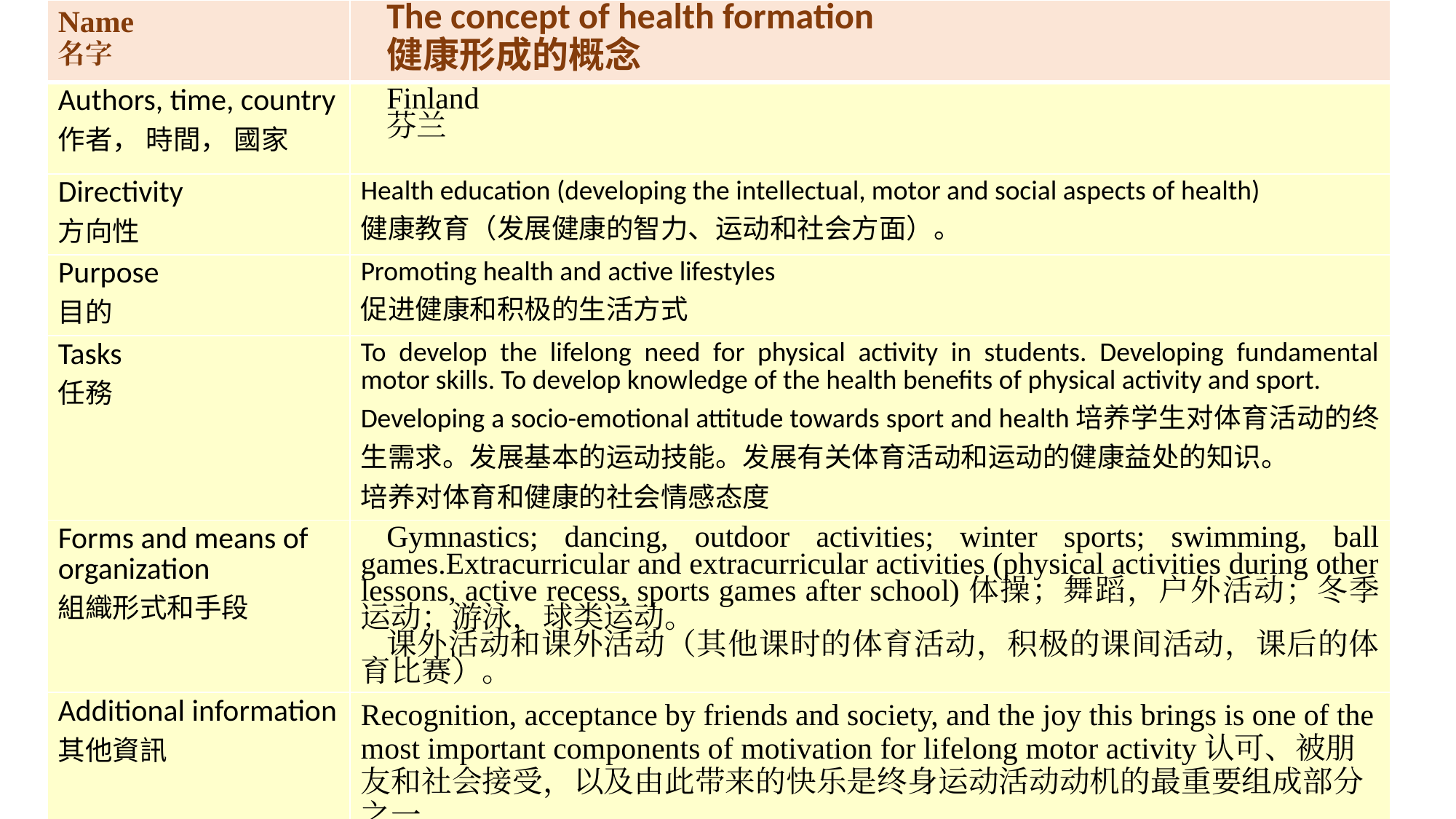

| Name 名字 | The concept of health formation 健康形成的概念 |
| --- | --- |
| Authors, time, country 作者， 時間， 國家 | Finland 芬兰 |
| Directivity 方向性 | Health education (developing the intellectual, motor and social aspects of health) 健康教育（发展健康的智力、运动和社会方面）。 |
| Purpose 目的 | Promoting health and active lifestyles 促进健康和积极的生活方式 |
| Tasks 任務 | To develop the lifelong need for physical activity in students. Developing fundamental motor skills. To develop knowledge of the health benefits of physical activity and sport. Developing a socio-emotional attitude towards sport and health培养学生对体育活动的终生需求。发展基本的运动技能。发展有关体育活动和运动的健康益处的知识。 培养对体育和健康的社会情感态度 |
| Forms and means of organization 組織形式和手段 | Gymnastics; dancing, outdoor activities; winter sports; swimming, ball games.Extracurricular and extracurricular activities (physical activities during other lessons, active recess, sports games after school)体操；舞蹈，户外活动；冬季运动；游泳，球类运动。 课外活动和课外活动（其他课时的体育活动，积极的课间活动，课后的体育比赛）。 |
| Additional information 其他資訊 | Recognition, acceptance by friends and society, and the joy this brings is one of the most important components of motivation for lifelong motor activity认可、被朋友和社会接受，以及由此带来的快乐是终身运动活动动机的最重要组成部分之一。 |